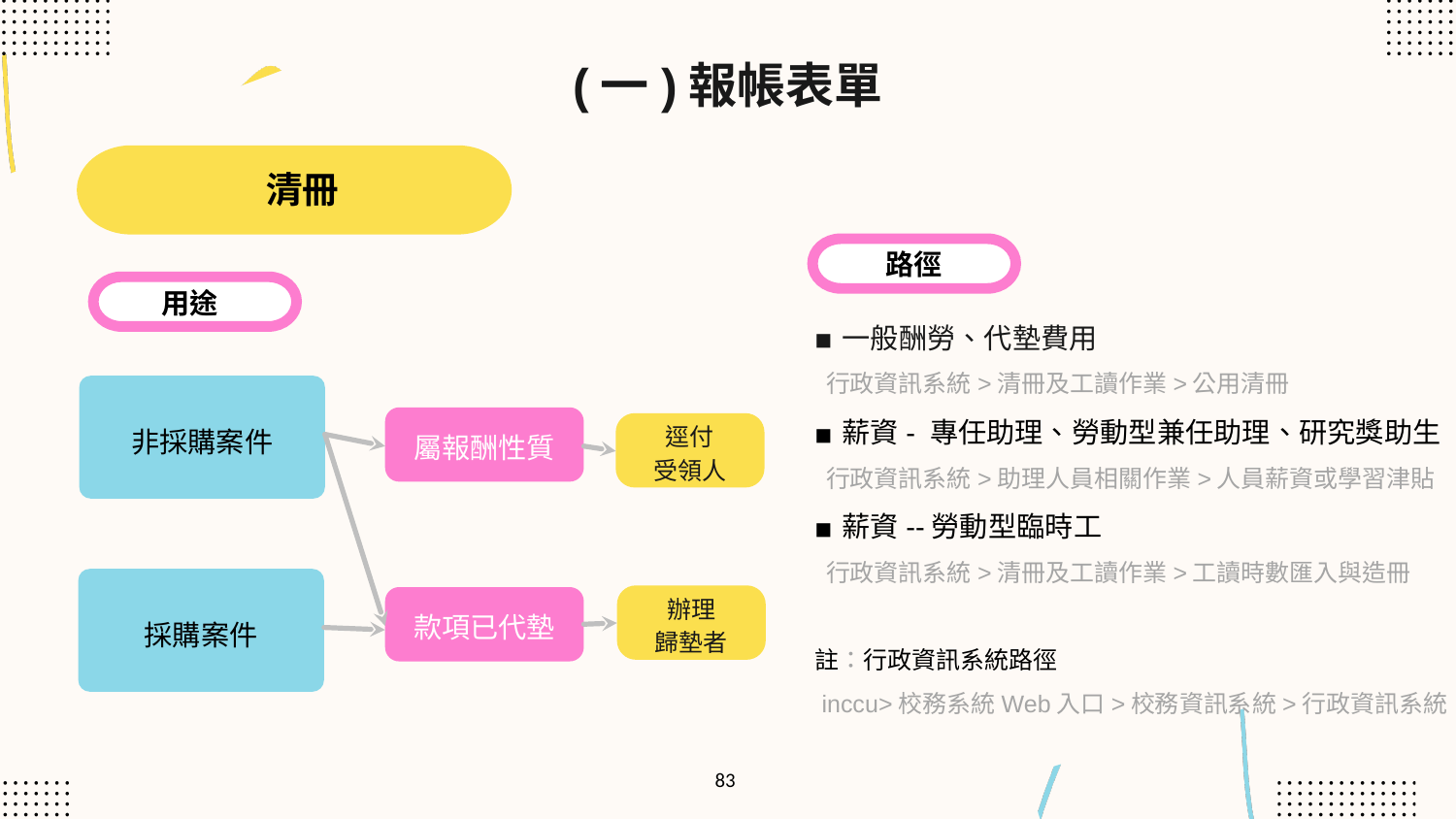

(一)報帳表單

 清冊

路徑

用途

非採購案件
屬報酬性質

逕付
受領人

一般酬勞、代墊費用
 行政資訊系統>清冊及工讀作業>公用清冊
薪資- 專任助理、勞動型兼任助理、研究獎助生
 行政資訊系統>助理人員相關作業>人員薪資或學習津貼
薪資--勞動型臨時工
 行政資訊系統>清冊及工讀作業>工讀時數匯入與造冊

註：行政資訊系統路徑
 inccu>校務系統Web入口>校務資訊系統>行政資訊系統

採購案件

辦理
歸墊者
款項已代墊

83